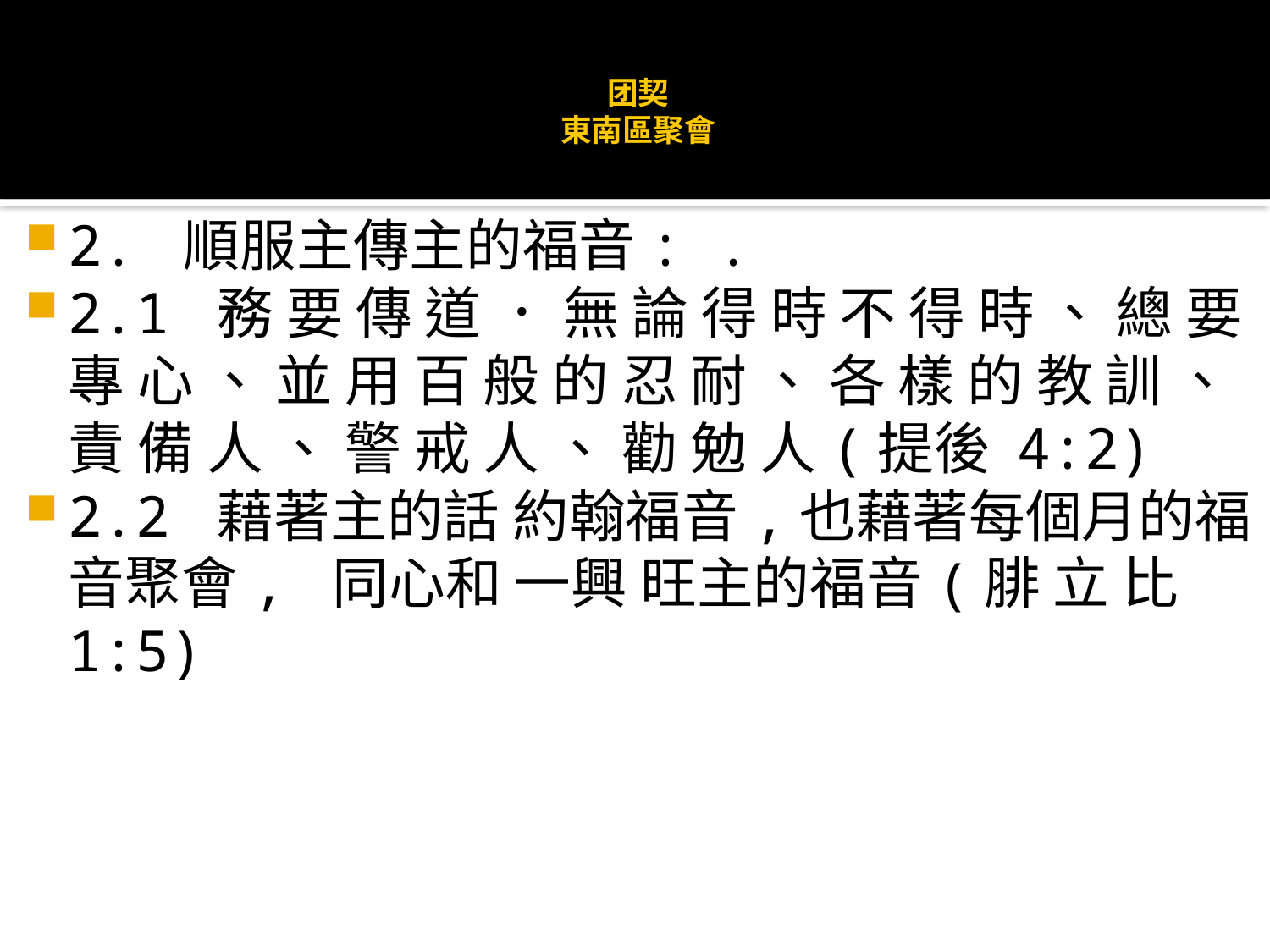

# 团契 東南區聚會
2. 順服主傳主的福音: .
2.1 務 要 傳 道 ． 無 論 得 時 不 得 時 、 總 要 專 心 、 並 用 百 般 的 忍 耐 、 各 樣 的 教 訓 、 責 備 人 、 警 戒 人 、 勸 勉 人(提後 4:2)
2.2 藉著主的話 約翰福音,也藉著每個月的福音聚會, 同心和 一興 旺主的福音(腓 立 比 1:5)